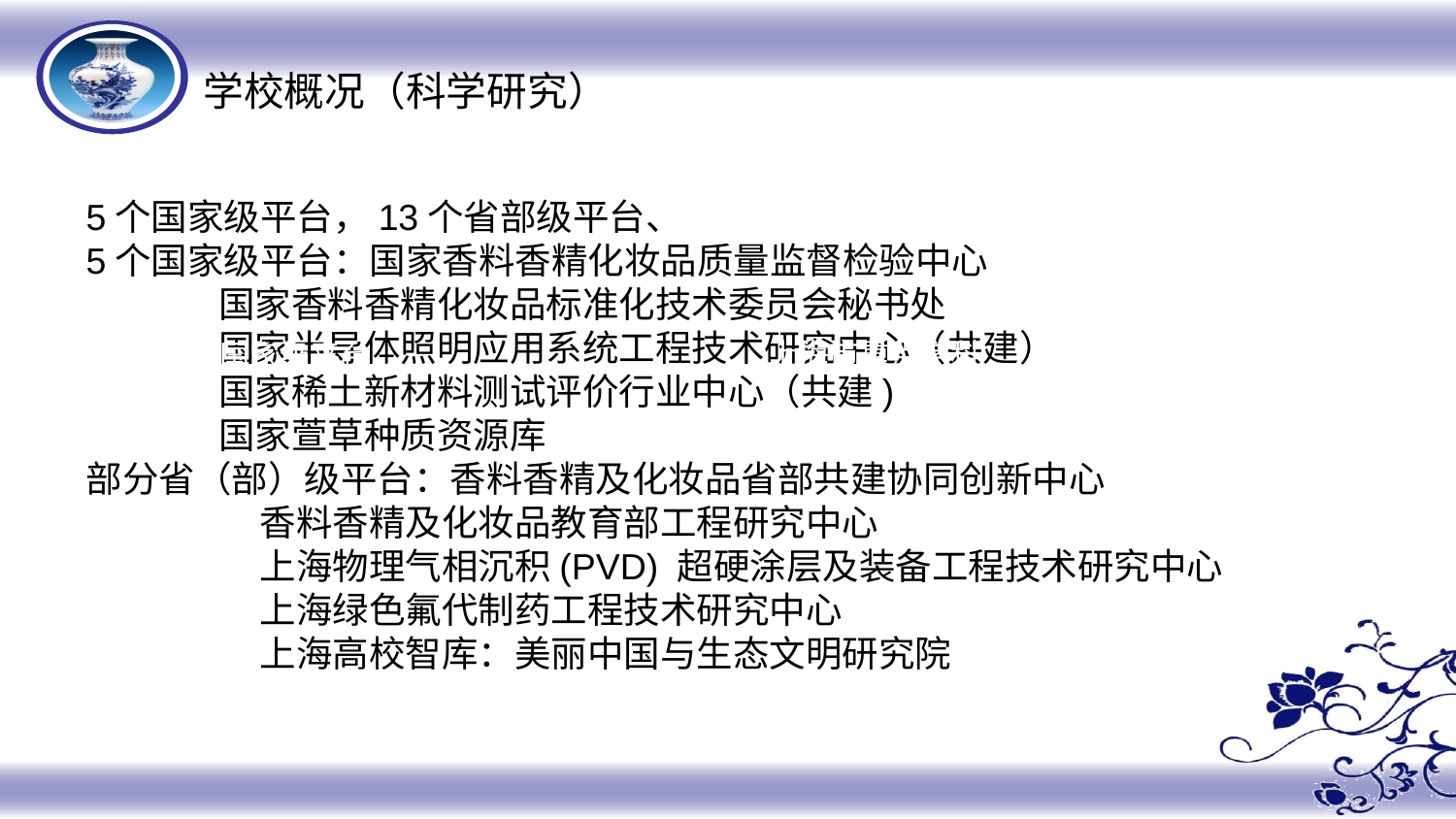

学校概况（科学研究）

5个国家级平台，13个省部级平台、
5个国家级平台：国家香料香精化妆品质量监督检验中心
               国家香料香精化妆品标准化技术委员会秘书处
               国家半导体照明应用系统工程技术研究中心（共建）
               国家稀土新材料测试评价行业中心（共建)
               国家萱草种质资源库
部分省（部）级平台：香料香精及化妆品省部共建协同创新中心
                    香料香精及化妆品教育部工程研究中心
                    上海物理气相沉积(PVD) 超硬涂层及装备工程技术研究中心
                    上海绿色氟代制药工程技术研究中心
                    上海高校智库：美丽中国与生态文明研究院

3
上海市重点学科
上海高峰高原学科
国家级平台